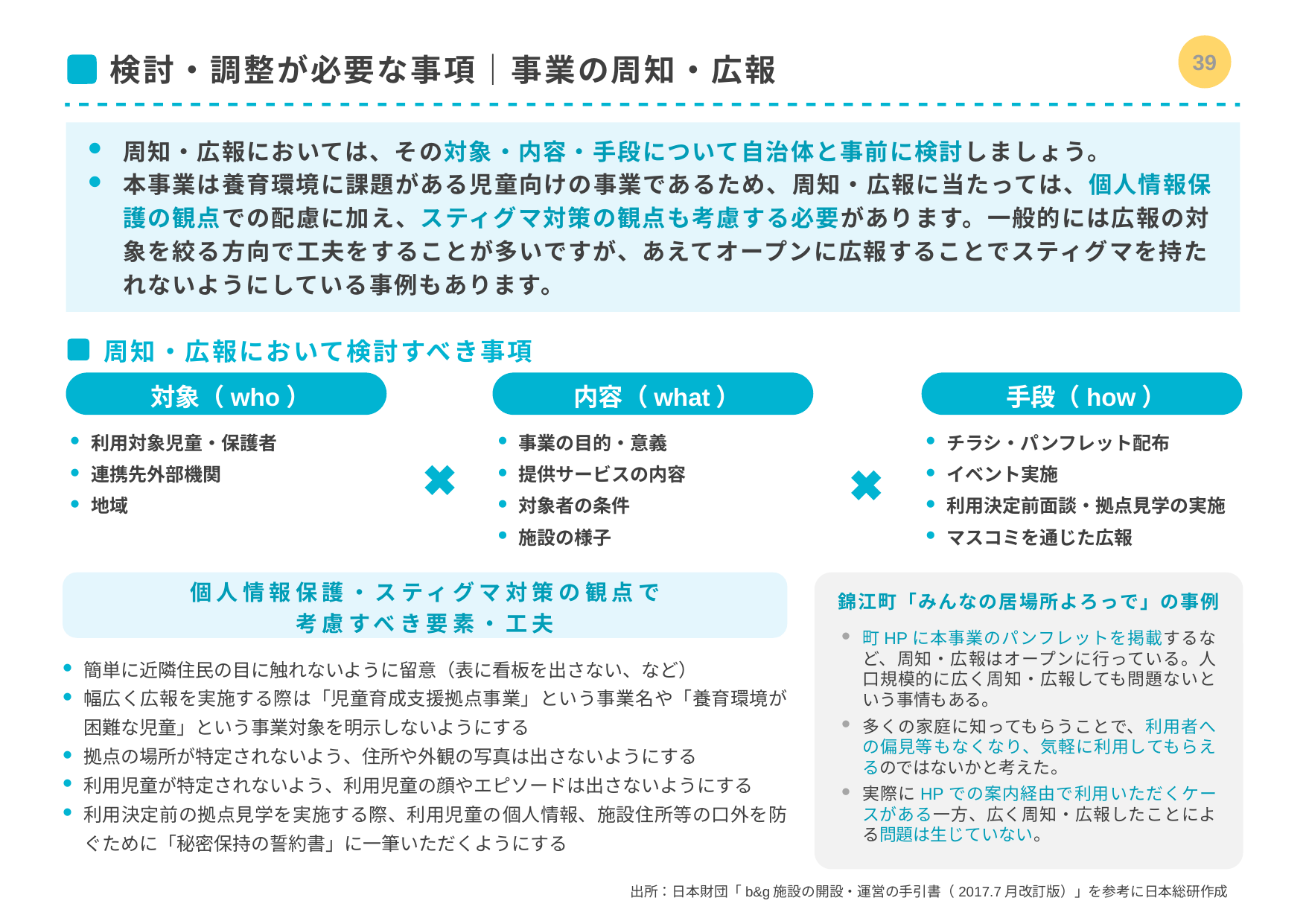

39
# 検討・調整が必要な事項｜事業の周知・広報
周知・広報においては、その対象・内容・手段について自治体と事前に検討しましょう。
本事業は養育環境に課題がある児童向けの事業であるため、周知・広報に当たっては、個人情報保護の観点での配慮に加え、スティグマ対策の観点も考慮する必要があります。一般的には広報の対象を絞る方向で工夫をすることが多いですが、あえてオープンに広報することでスティグマを持たれないようにしている事例もあります。
周知・広報において検討すべき事項

対象（who）
内容（what）
手段（how）
利用対象児童・保護者
連携先外部機関
地域
事業の目的・意義
提供サービスの内容
対象者の条件
施設の様子
チラシ・パンフレット配布
イベント実施
利用決定前面談・拠点見学の実施
マスコミを通じた広報
✖
✖

町HPに本事業のパンフレットを掲載するなど、周知・広報はオープンに行っている。人口規模的に広く周知・広報しても問題ないという事情もある。
多くの家庭に知ってもらうことで、利用者への偏見等もなくなり、気軽に利用してもらえるのではないかと考えた。
実際にHPでの案内経由で利用いただくケースがある一方、広く周知・広報したことによる問題は生じていない。
個人情報保護・スティグマ対策の観点で
考慮すべき要素・工夫
錦江町「みんなの居場所よろっで」の事例
簡単に近隣住民の目に触れないように留意（表に看板を出さない、など）
幅広く広報を実施する際は「児童育成支援拠点事業」という事業名や「養育環境が困難な児童」という事業対象を明示しないようにする
拠点の場所が特定されないよう、住所や外観の写真は出さないようにする
利用児童が特定されないよう、利用児童の顔やエピソードは出さないようにする
利用決定前の拠点見学を実施する際、利用児童の個人情報、施設住所等の口外を防ぐために「秘密保持の誓約書」に一筆いただくようにする
出所：日本財団「b&g施設の開設・運営の手引書（2017.7月改訂版）」を参考に日本総研作成